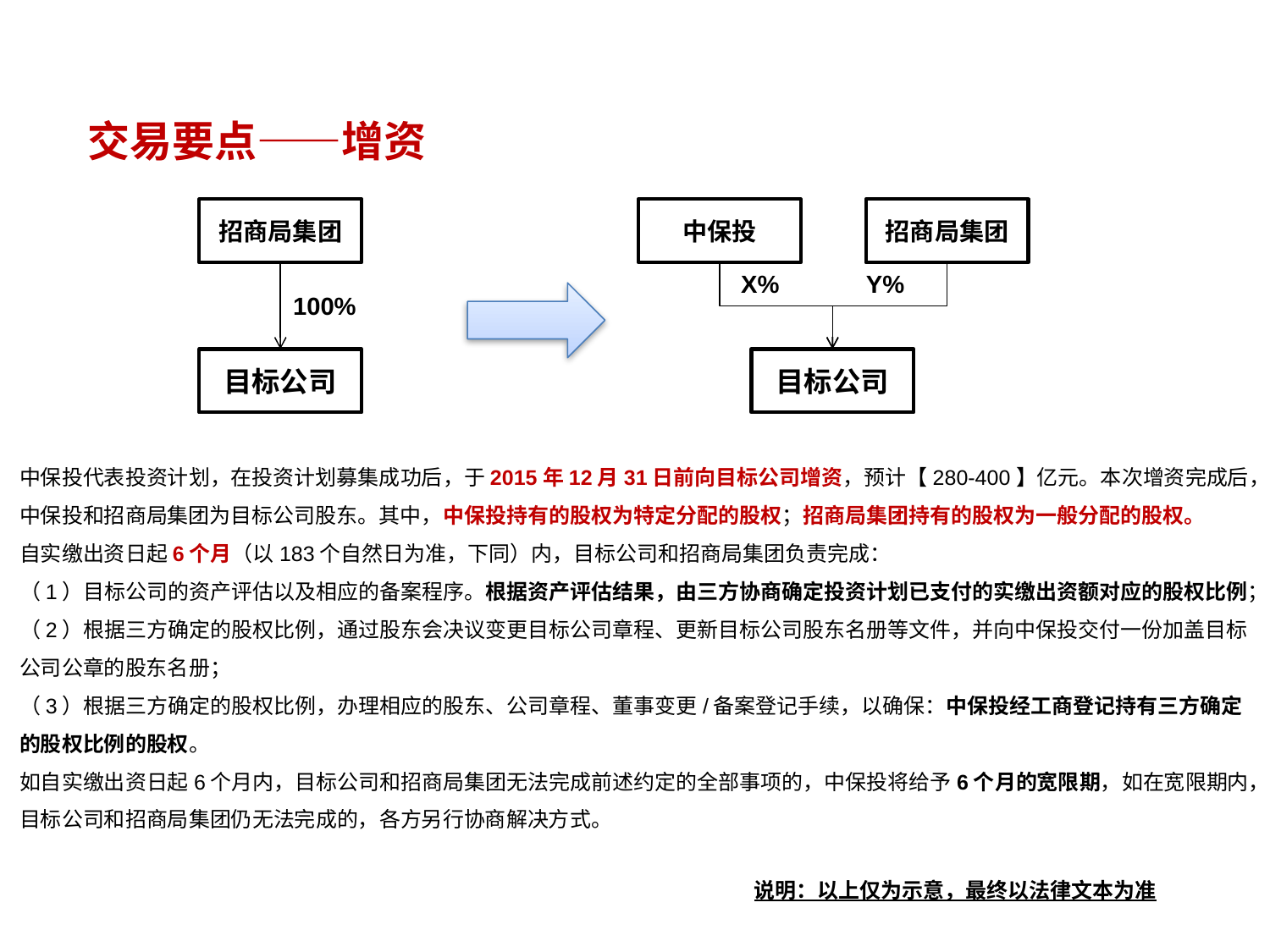

# 交易要点——增资
招商局集团
中保投
招商局集团
Y%
X%

100%
目标公司
目标公司
中保投代表投资计划，在投资计划募集成功后，于2015年12月31日前向目标公司增资，预计【280-400】亿元。本次增资完成后，中保投和招商局集团为目标公司股东。其中，中保投持有的股权为特定分配的股权；招商局集团持有的股权为一般分配的股权。
自实缴出资日起6个月（以183个自然日为准，下同）内，目标公司和招商局集团负责完成：
（1）目标公司的资产评估以及相应的备案程序。根据资产评估结果，由三方协商确定投资计划已支付的实缴出资额对应的股权比例；
（2）根据三方确定的股权比例，通过股东会决议变更目标公司章程、更新目标公司股东名册等文件，并向中保投交付一份加盖目标公司公章的股东名册；
（3）根据三方确定的股权比例，办理相应的股东、公司章程、董事变更/备案登记手续，以确保：中保投经工商登记持有三方确定的股权比例的股权。
如自实缴出资日起6个月内，目标公司和招商局集团无法完成前述约定的全部事项的，中保投将给予6个月的宽限期，如在宽限期内，目标公司和招商局集团仍无法完成的，各方另行协商解决方式。
说明：以上仅为示意，最终以法律文本为准